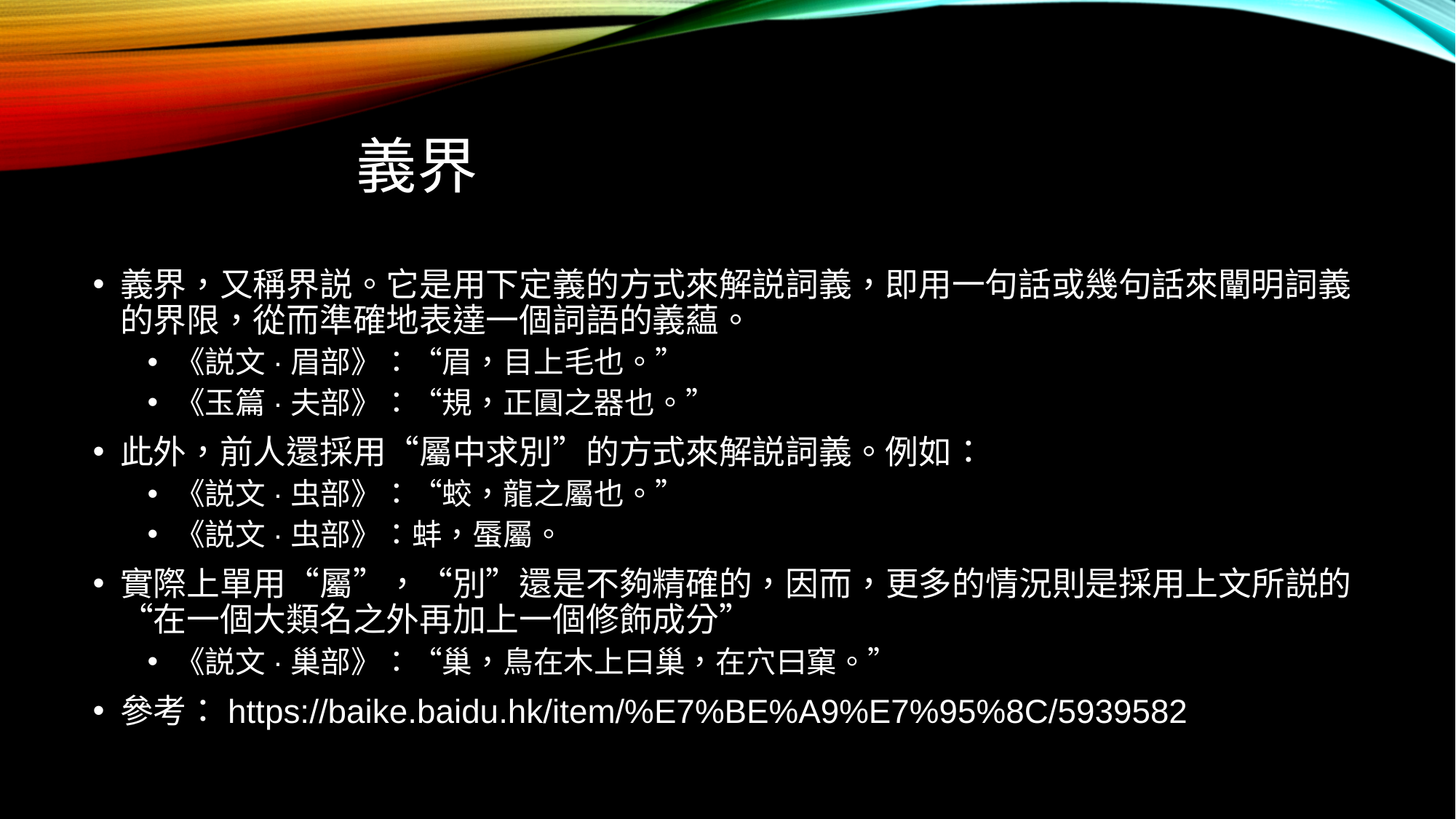

# 義界
義界，又稱界説。它是用下定義的方式來解説詞義，即用一句話或幾句話來闡明詞義的界限，從而準確地表達一個詞語的義藴。
《説文·眉部》：“眉，目上毛也。”
《玉篇·夫部》：“規，正圓之器也。”
此外，前人還採用“屬中求別”的方式來解説詞義。例如：
《説文·虫部》：“蛟，龍之屬也。”
《説文·虫部》：蚌，蜃屬。
實際上單用“屬”，“別”還是不夠精確的，因而，更多的情況則是採用上文所説的“在一個大類名之外再加上一個修飾成分”
《説文·巢部》：“巢，鳥在木上曰巢，在穴曰窠。”
參考：https://baike.baidu.hk/item/%E7%BE%A9%E7%95%8C/5939582